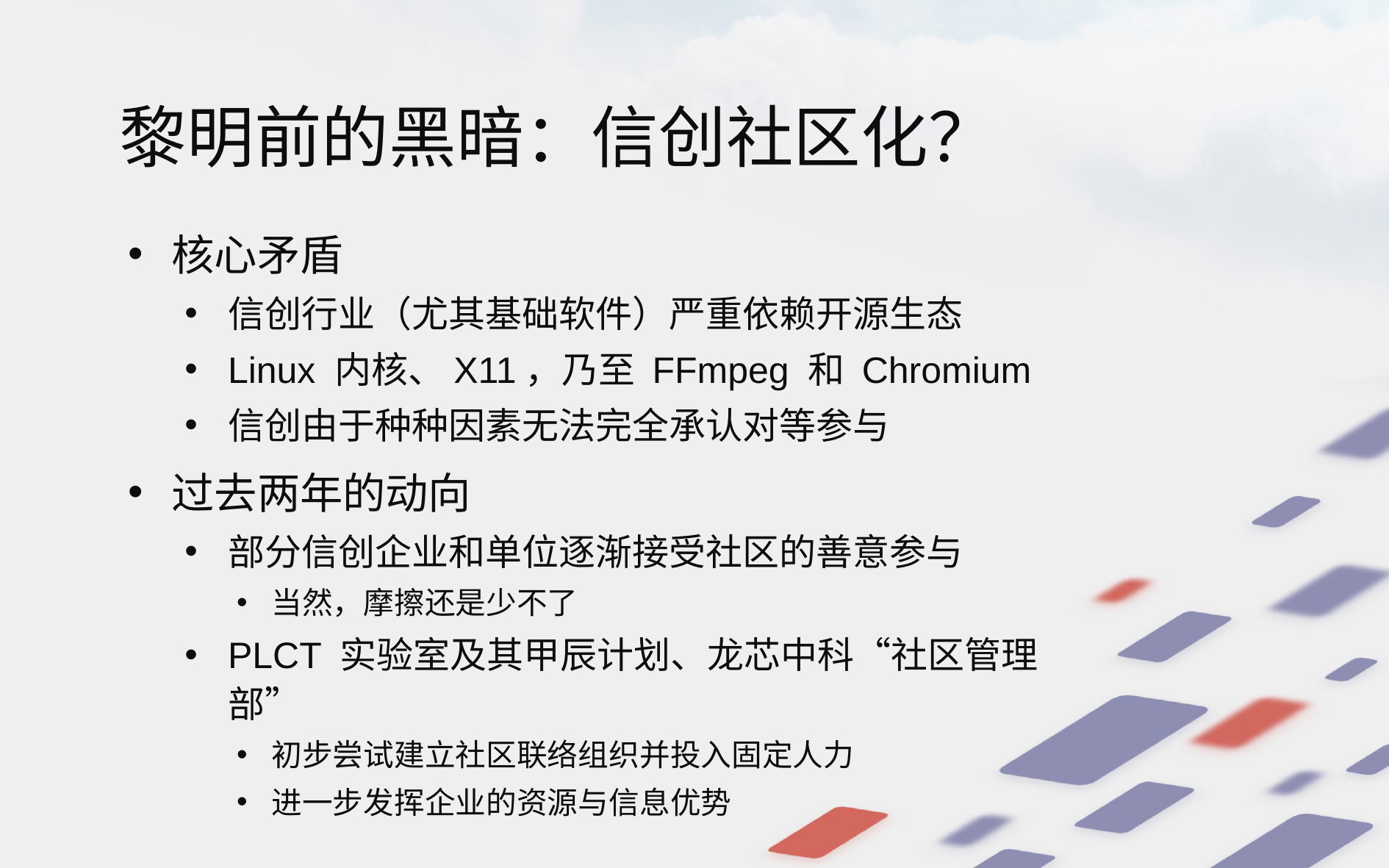

# 黎明前的黑暗：信创社区化？
核心矛盾
信创行业（尤其基础软件）严重依赖开源生态
Linux 内核、X11，乃至 FFmpeg 和 Chromium
信创由于种种因素无法完全承认对等参与
过去两年的动向
部分信创企业和单位逐渐接受社区的善意参与
当然，摩擦还是少不了
PLCT 实验室及其甲辰计划、龙芯中科“社区管理部”
初步尝试建立社区联络组织并投入固定人力
进一步发挥企业的资源与信息优势